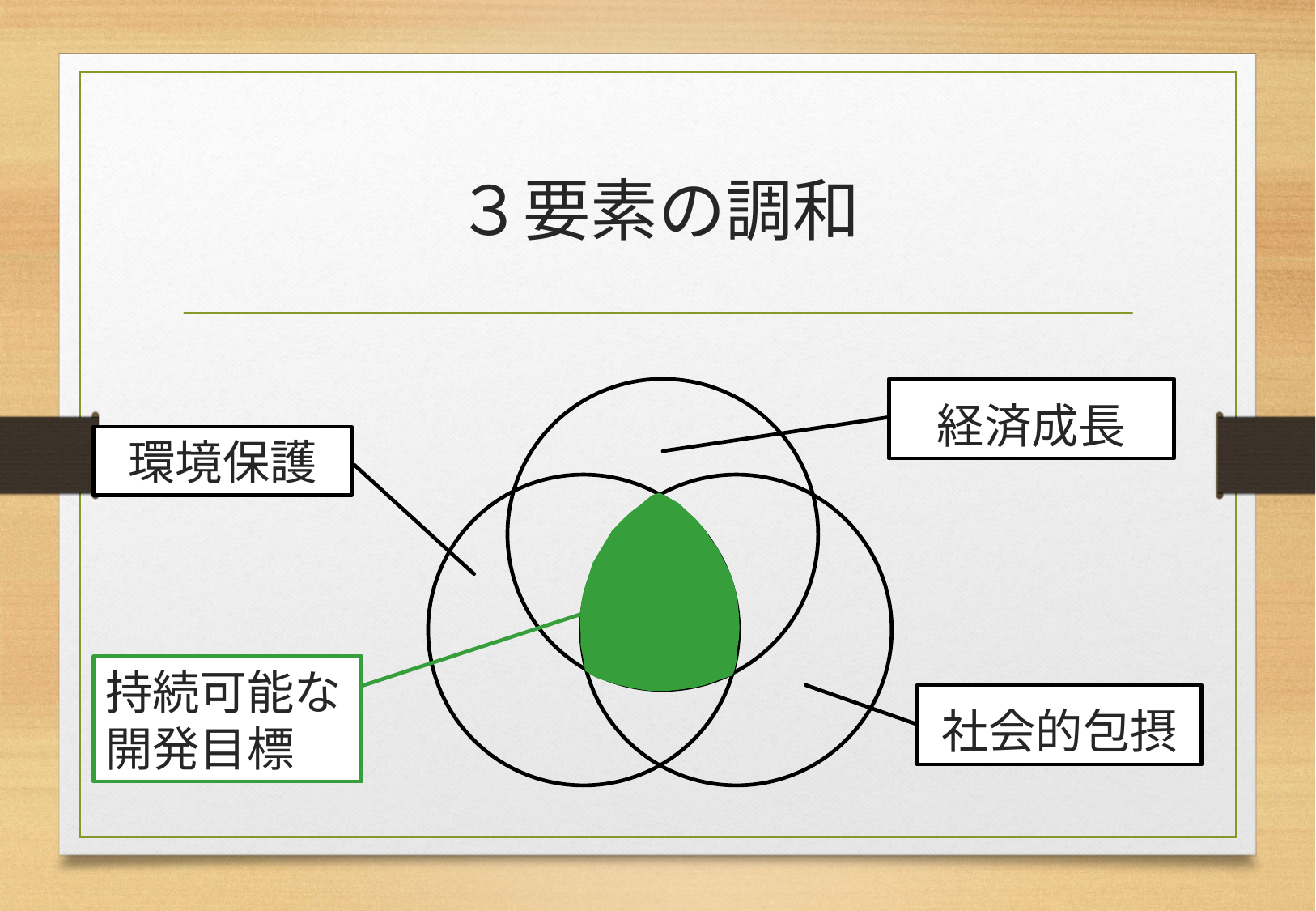

# ３要素の調和

経済成長
環境保護

持続可能な
開発目標
社会的包摂